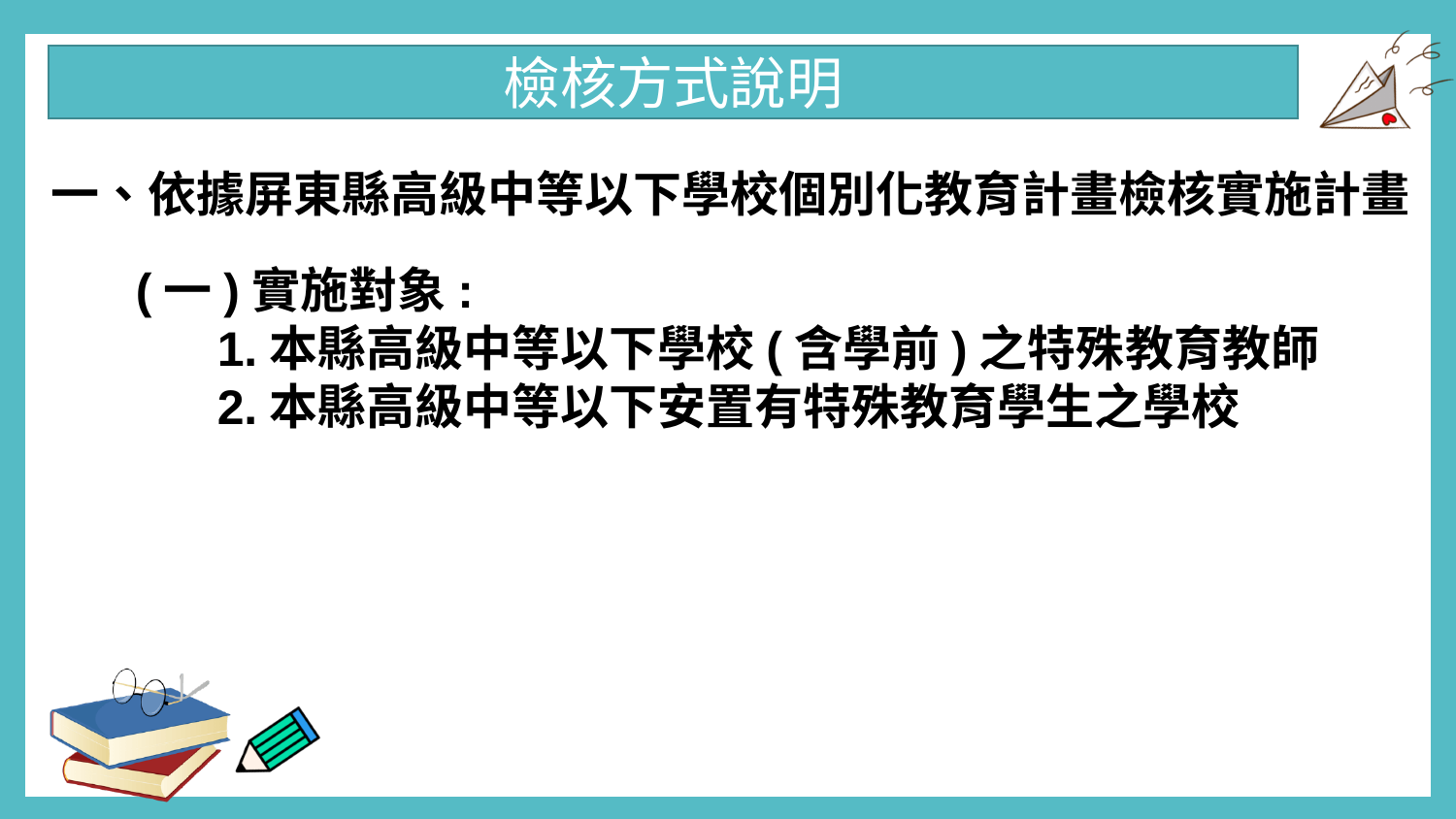

檢核方式說明
一、依據屏東縣高級中等以下學校個別化教育計畫檢核實施計畫
(一)實施對象:
      1.本縣高級中等以下學校(含學前)之特殊教育教師
      2.本縣高級中等以下安置有特殊教育學生之學校